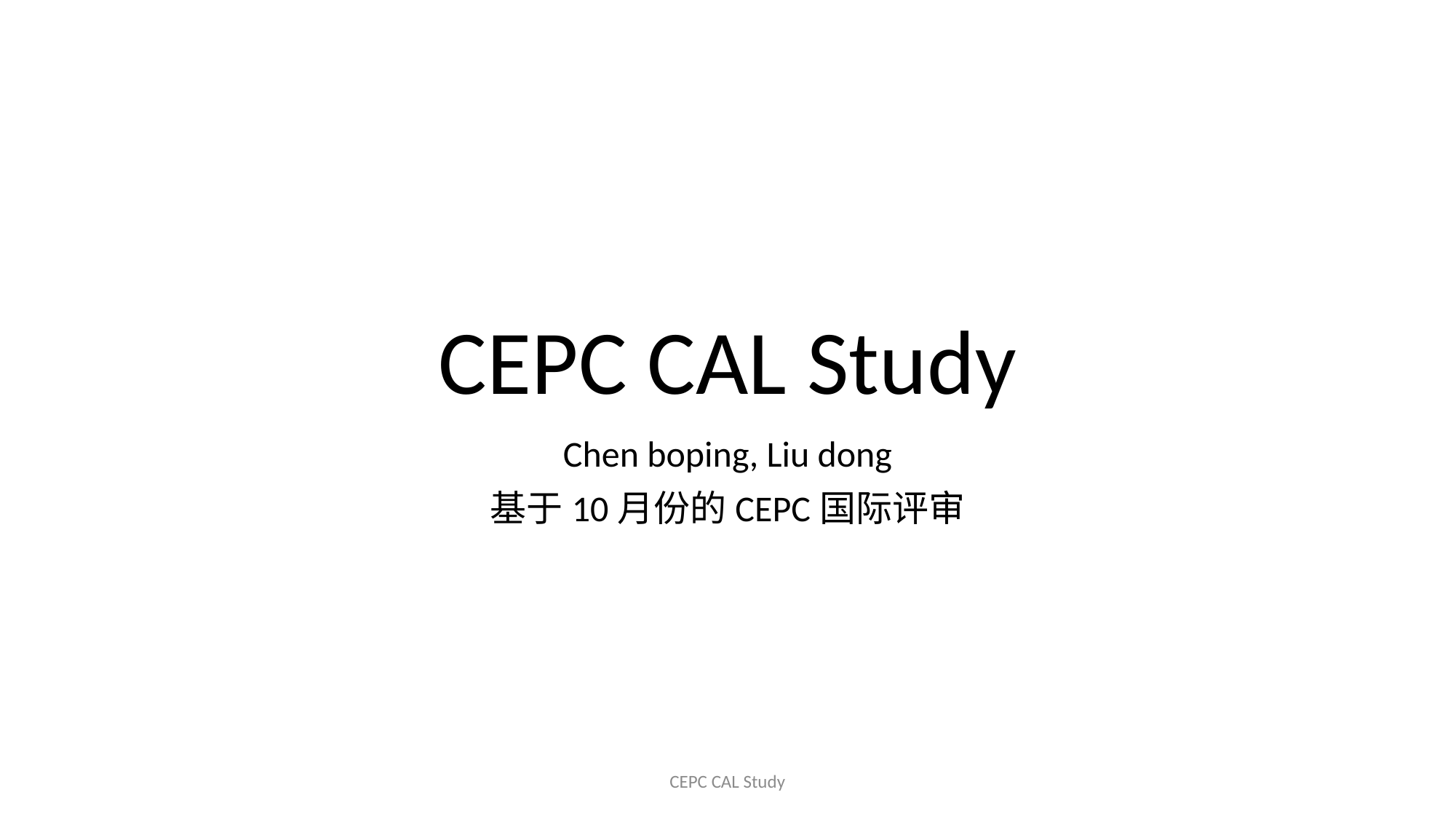

# CEPC CAL Study
Chen boping, Liu dong
基于10月份的CEPC国际评审

CEPC CAL Study
1